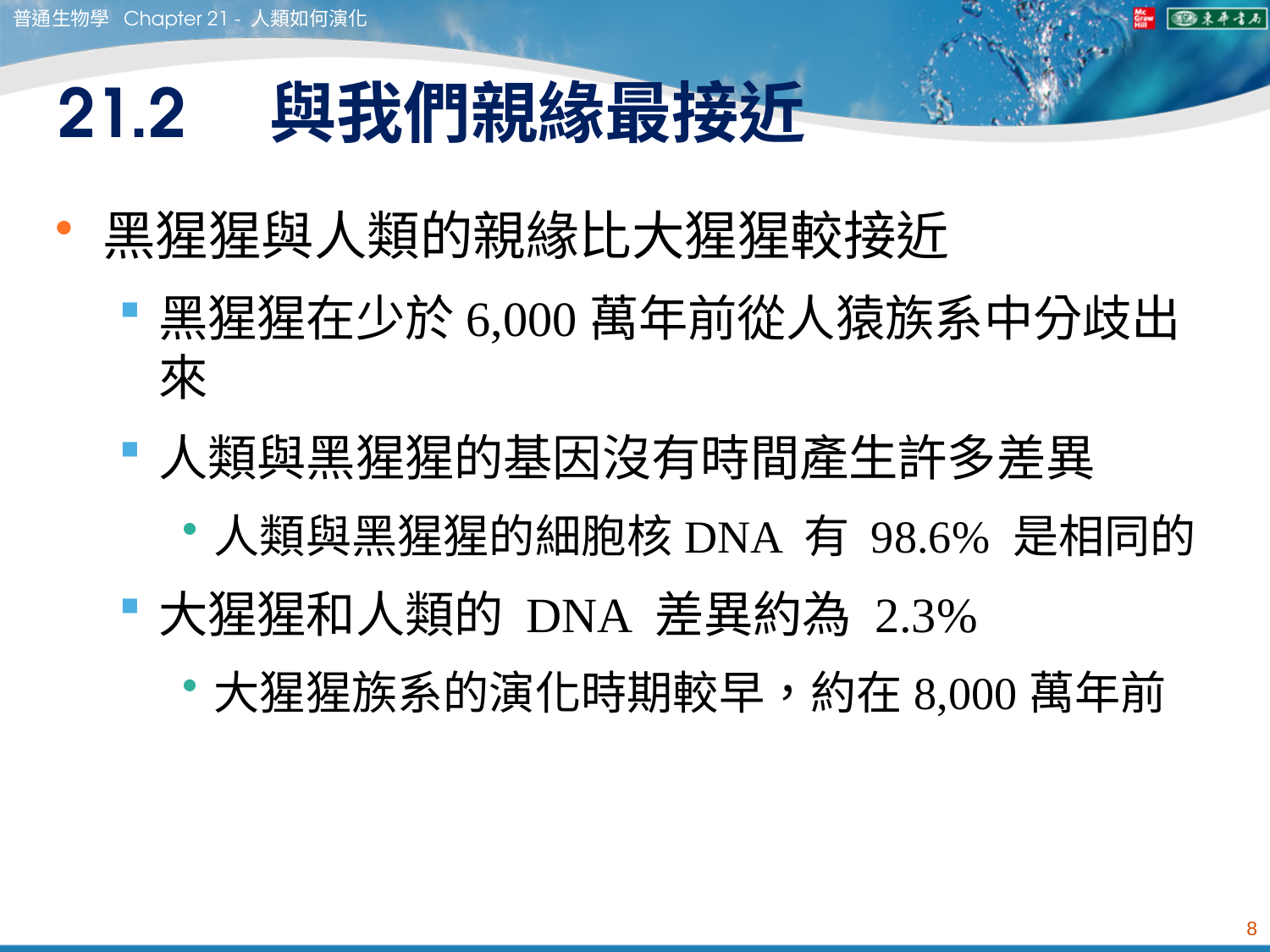

普通生物學  Chapter 21 - 人類如何演化
# 21.2　與我們親緣最接近
黑猩猩與人類的親緣比大猩猩較接近
黑猩猩在少於6,000萬年前從人猿族系中分歧出來
人類與黑猩猩的基因沒有時間產生許多差異
人類與黑猩猩的細胞核DNA 有 98.6% 是相同的
大猩猩和人類的 DNA 差異約為 2.3%
大猩猩族系的演化時期較早，約在8,000萬年前
8